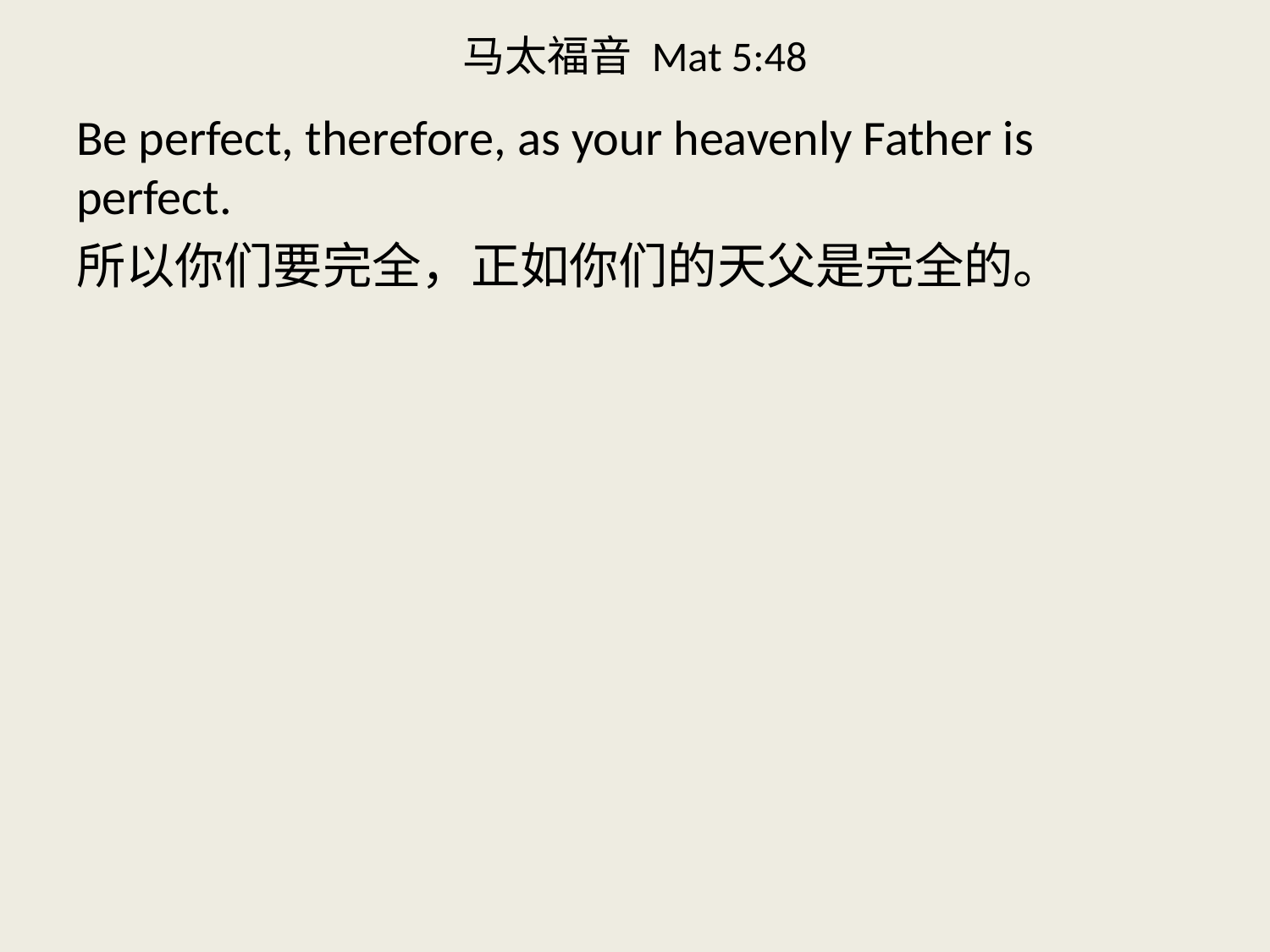

# 马太福音 Mat 5:48
Be perfect, therefore, as your heavenly Father is perfect.
所以你们要完全，正如你们的天父是完全的。